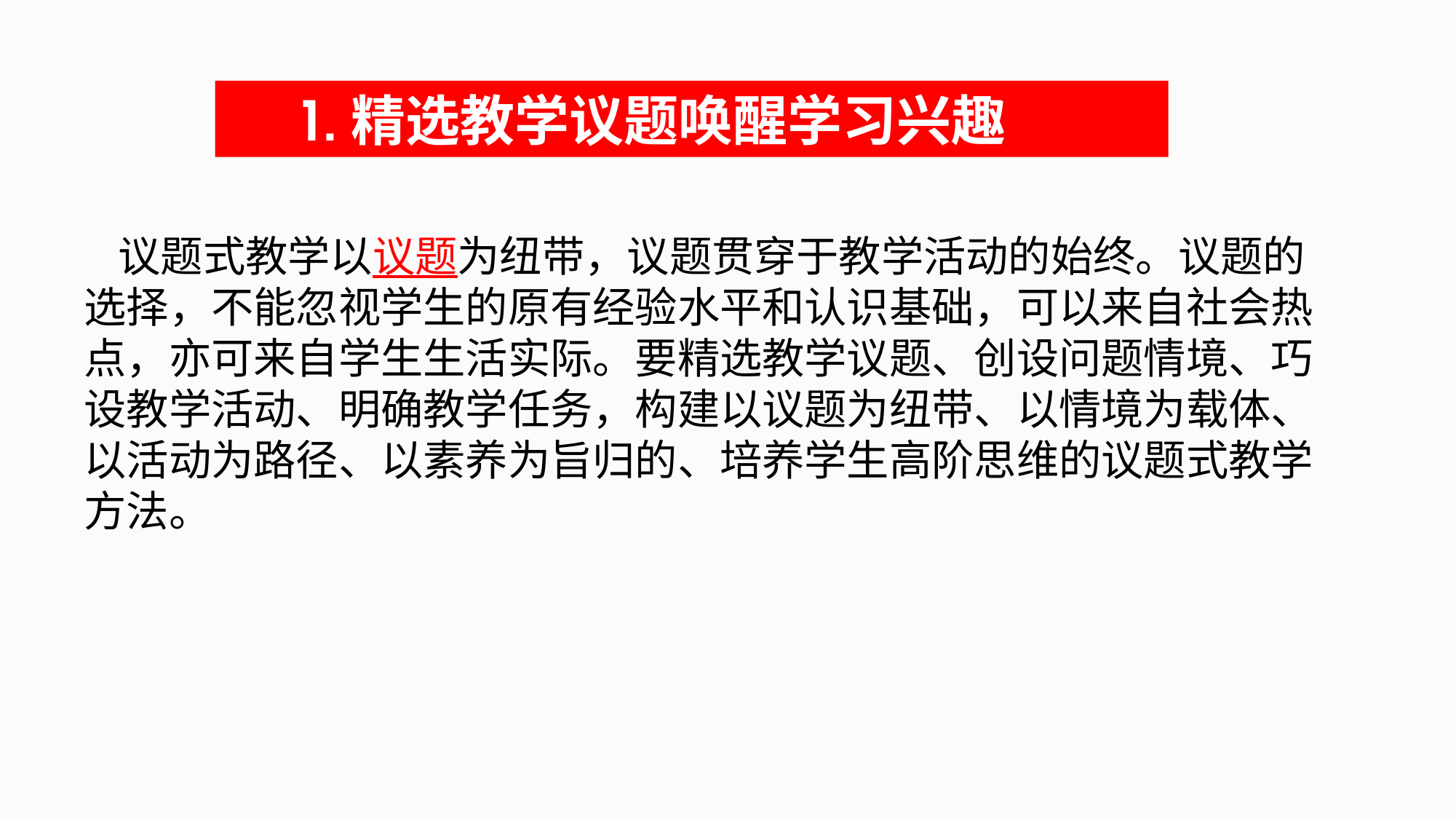

1.精选教学议题唤醒学习兴趣
    议题式教学以议题为纽带，议题贯穿于教学活动的始终。议题的选择，不能忽视学生的原有经验水平和认识基础，可以来自社会热点，亦可来自学生生活实际。要精选教学议题、创设问题情境、巧设教学活动、明确教学任务，构建以议题为纽带、以情境为载体、以活动为路径、以素养为旨归的、培养学生高阶思维的议题式教学方法。